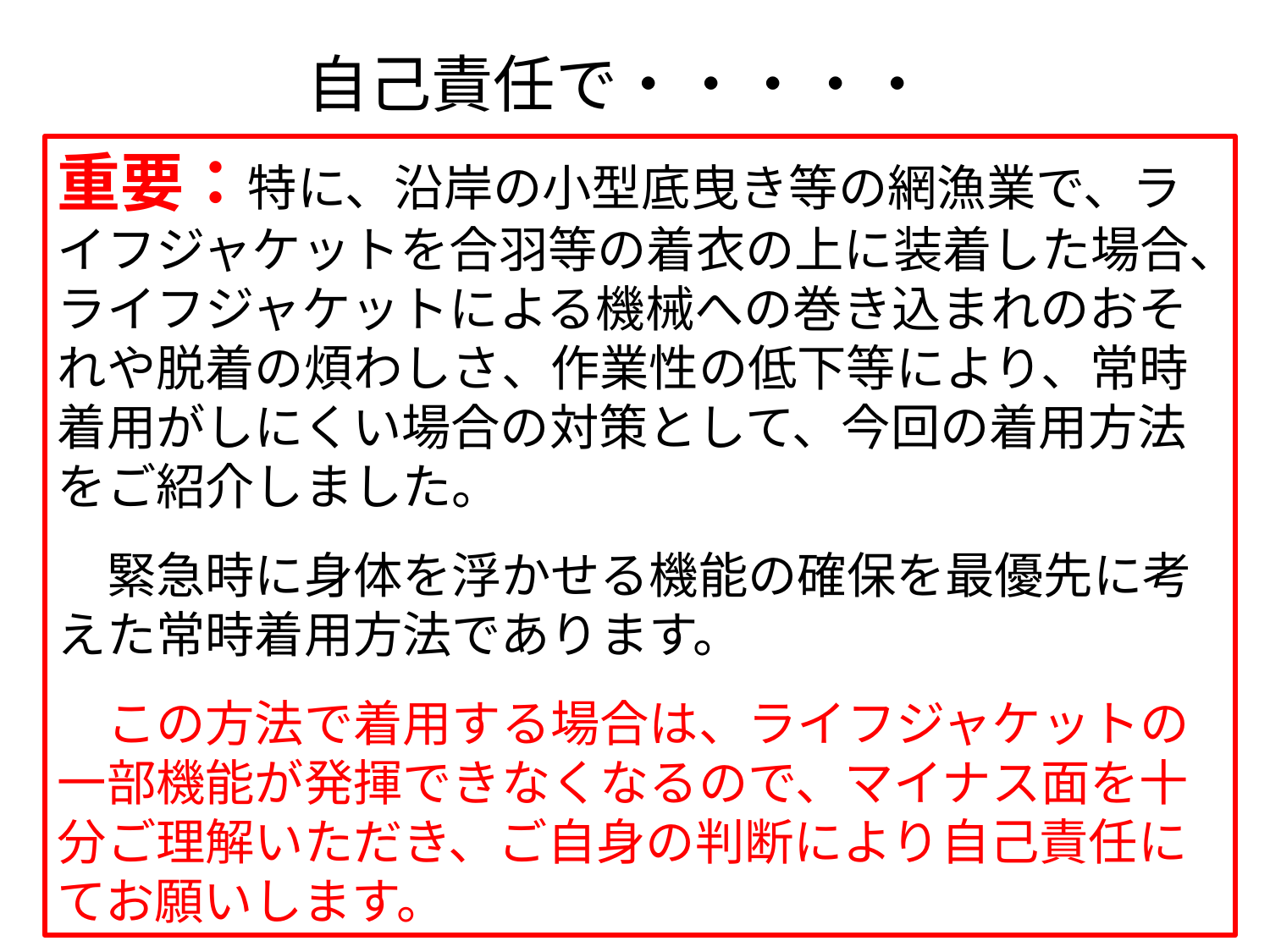

# 自己責任で・・・・・
重要：特に、沿岸の小型底曳き等の網漁業で、ライフジャケットを合羽等の着衣の上に装着した場合、ライフジャケットによる機械への巻き込まれのおそれや脱着の煩わしさ、作業性の低下等により、常時着用がしにくい場合の対策として、今回の着用方法をご紹介しました。

　緊急時に身体を浮かせる機能の確保を最優先に考えた常時着用方法であります。

　この方法で着用する場合は、ライフジャケットの一部機能が発揮できなくなるので、マイナス面を十分ご理解いただき、ご自身の判断により自己責任にてお願いします。